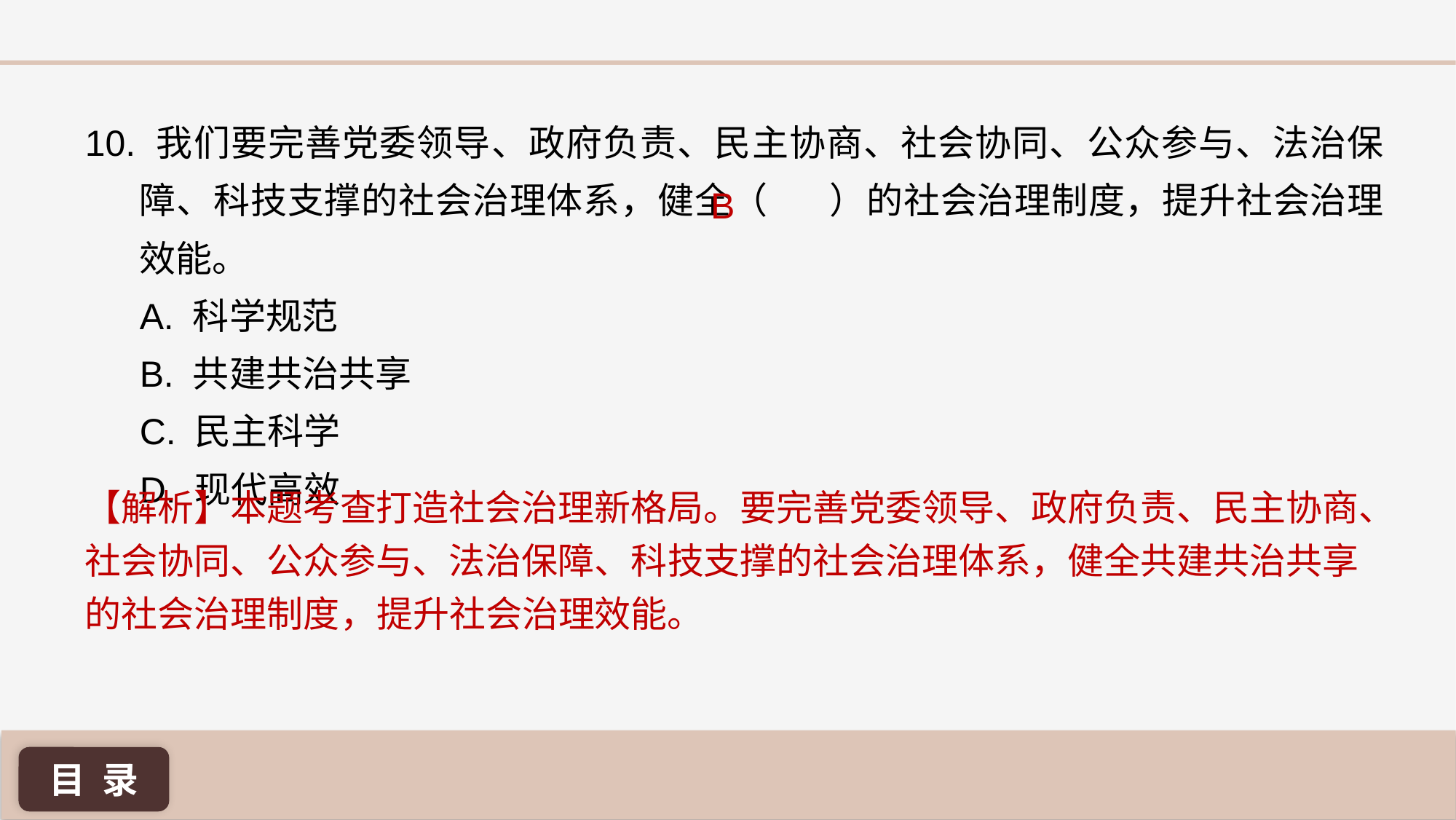

10. 我们要完善党委领导、政府负责、民主协商、社会协同、公众参与、法治保障、科技支撑的社会治理体系，健全（       ）的社会治理制度，提升社会治理效能。
A. 科学规范
B. 共建共治共享
C. 民主科学
D. 现代高效
B
【解析】本题考查打造社会治理新格局。要完善党委领导、政府负责、民主协商、社会协同、公众参与、法治保障、科技支撑的社会治理体系，健全共建共治共享的社会治理制度，提升社会治理效能。